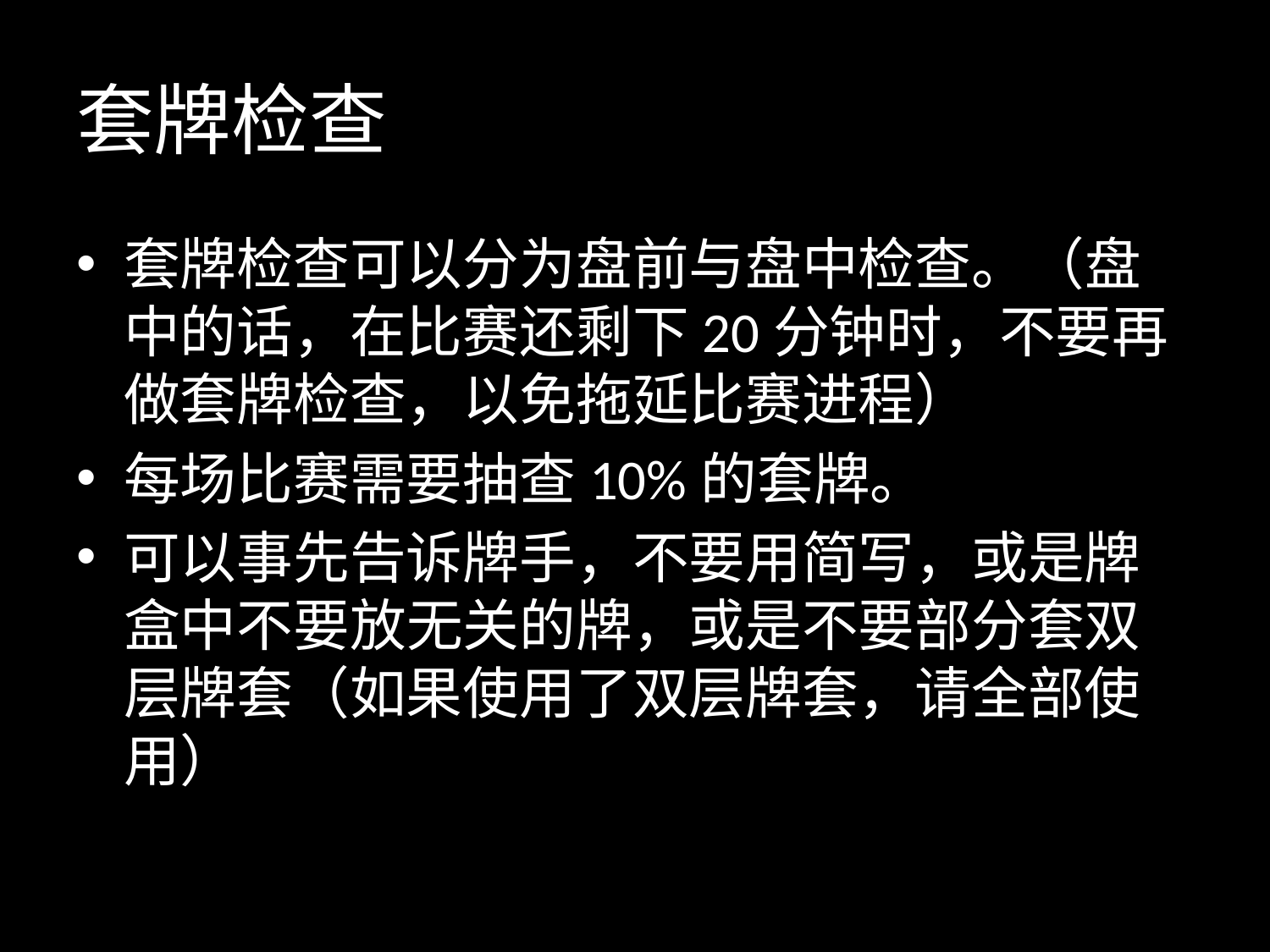

# 套牌检查
套牌检查可以分为盘前与盘中检查。（盘中的话，在比赛还剩下20分钟时，不要再做套牌检查，以免拖延比赛进程）
每场比赛需要抽查10%的套牌。
可以事先告诉牌手，不要用简写，或是牌盒中不要放无关的牌，或是不要部分套双层牌套（如果使用了双层牌套，请全部使用）。